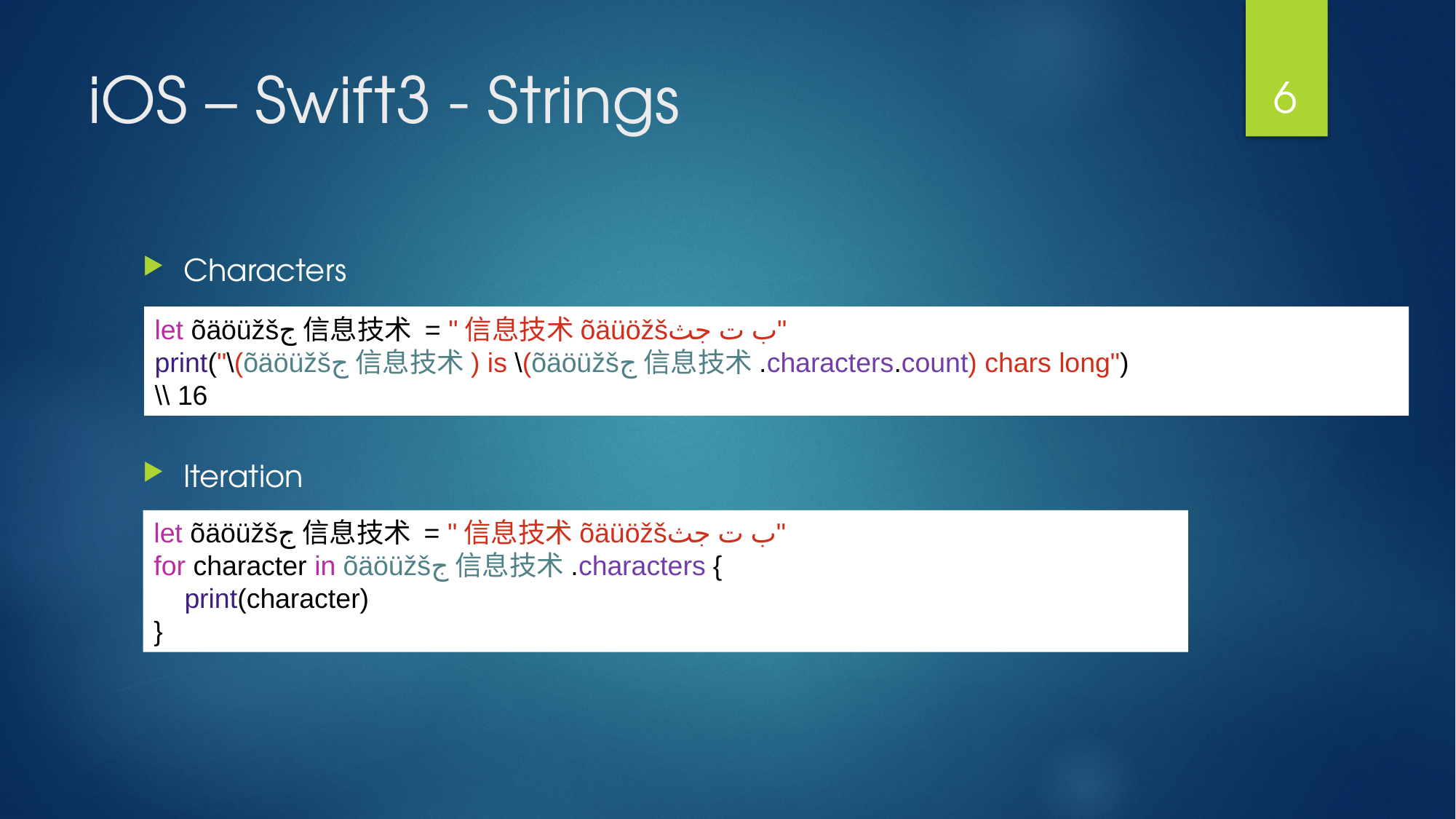

6
# iOS – Swift3 - Strings
Characters

Iteration
let õäöüžšج信息技术 = "信息技术õäüöžšب ت جث"
print("\(õäöüžšج信息技术) is \(õäöüžšج信息技术.characters.count) chars long")
\\ 16
let õäöüžšج信息技术 = "信息技术õäüöžšب ت جث"
for character in õäöüžšج信息技术.characters {
    print(character)
}